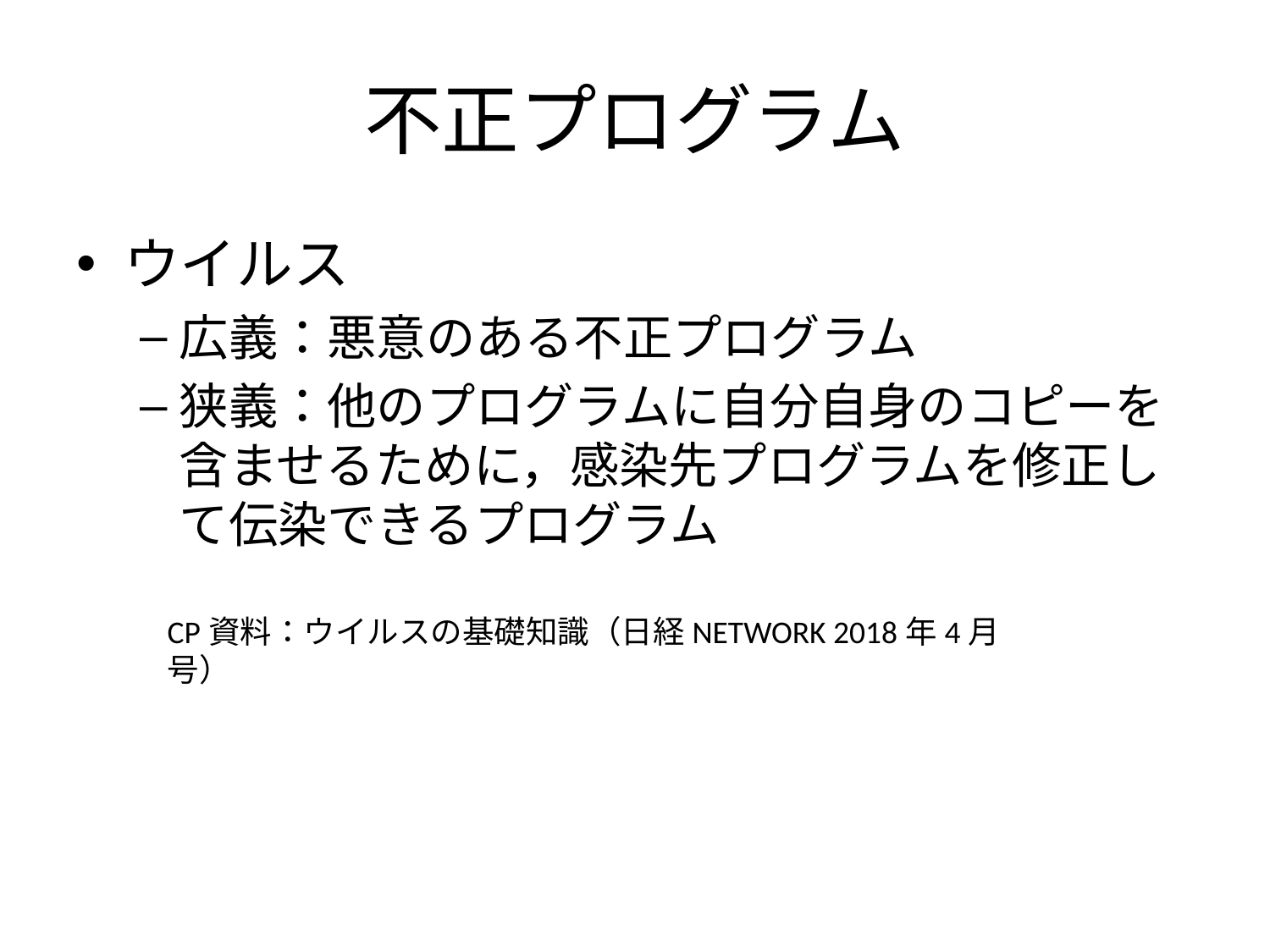

# 不正プログラム
ウイルス
広義：悪意のある不正プログラム
狭義：他のプログラムに自分自身のコピーを含ませるために，感染先プログラムを修正して伝染できるプログラム
CP資料：ウイルスの基礎知識（日経NETWORK 2018年4月号）